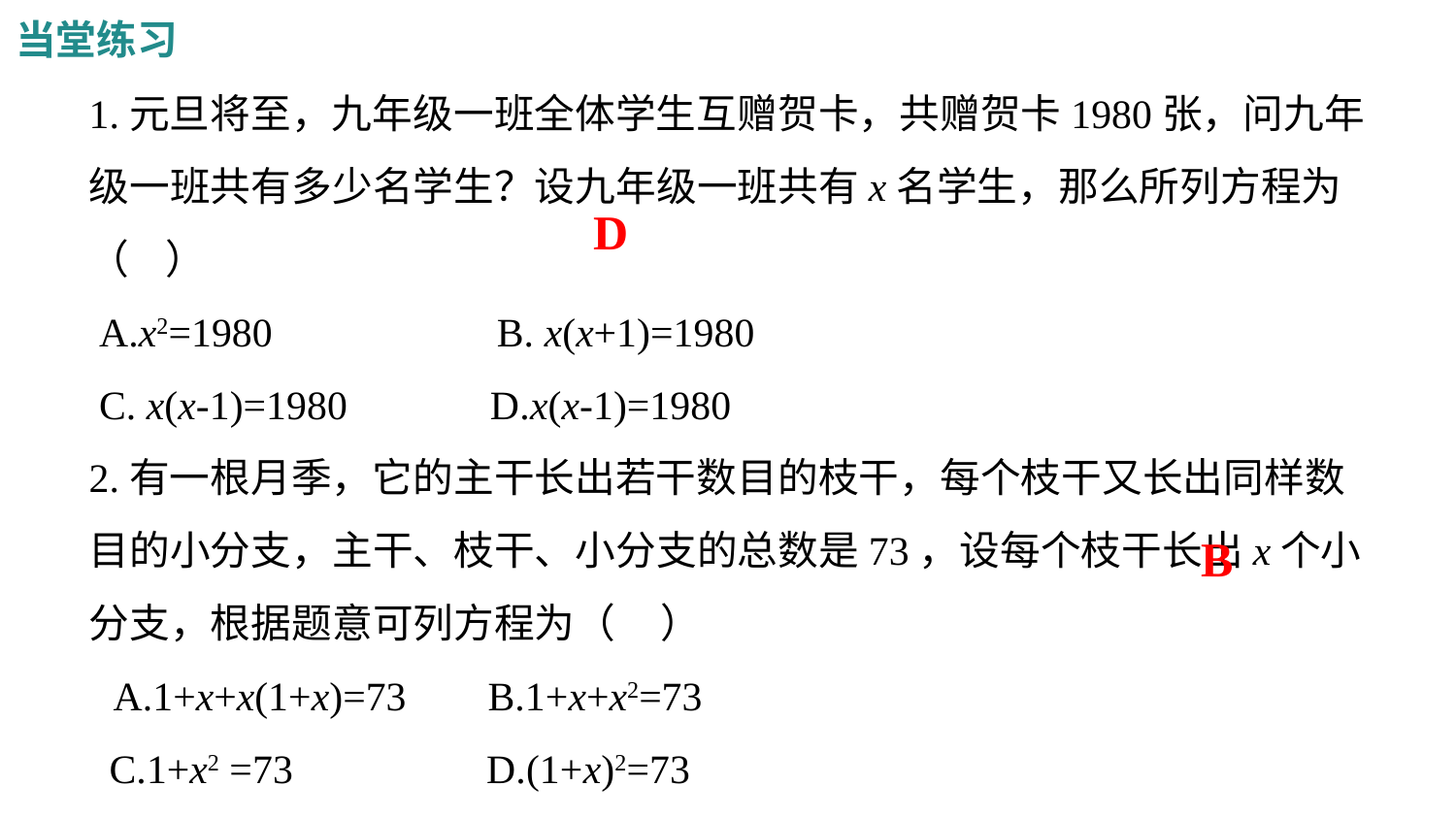

当堂练习
1.元旦将至，九年级一班全体学生互赠贺卡，共赠贺卡1980张，问九年级一班共有多少名学生？设九年级一班共有x名学生，那么所列方程为（    ）
 A.x2=1980                      B. x(x+1)=1980
 C. x(x-1)=1980              D.x(x-1)=1980
2.有一根月季，它的主干长出若干数目的枝干，每个枝干又长出同样数目的小分支，主干、枝干、小分支的总数是73，设每个枝干长出x个小分支，根据题意可列方程为（     ）
 A.1+x+x(1+x)=73        B.1+x+x2=73
  C.1+x2 =73                   D.(1+x)2=73
D
B